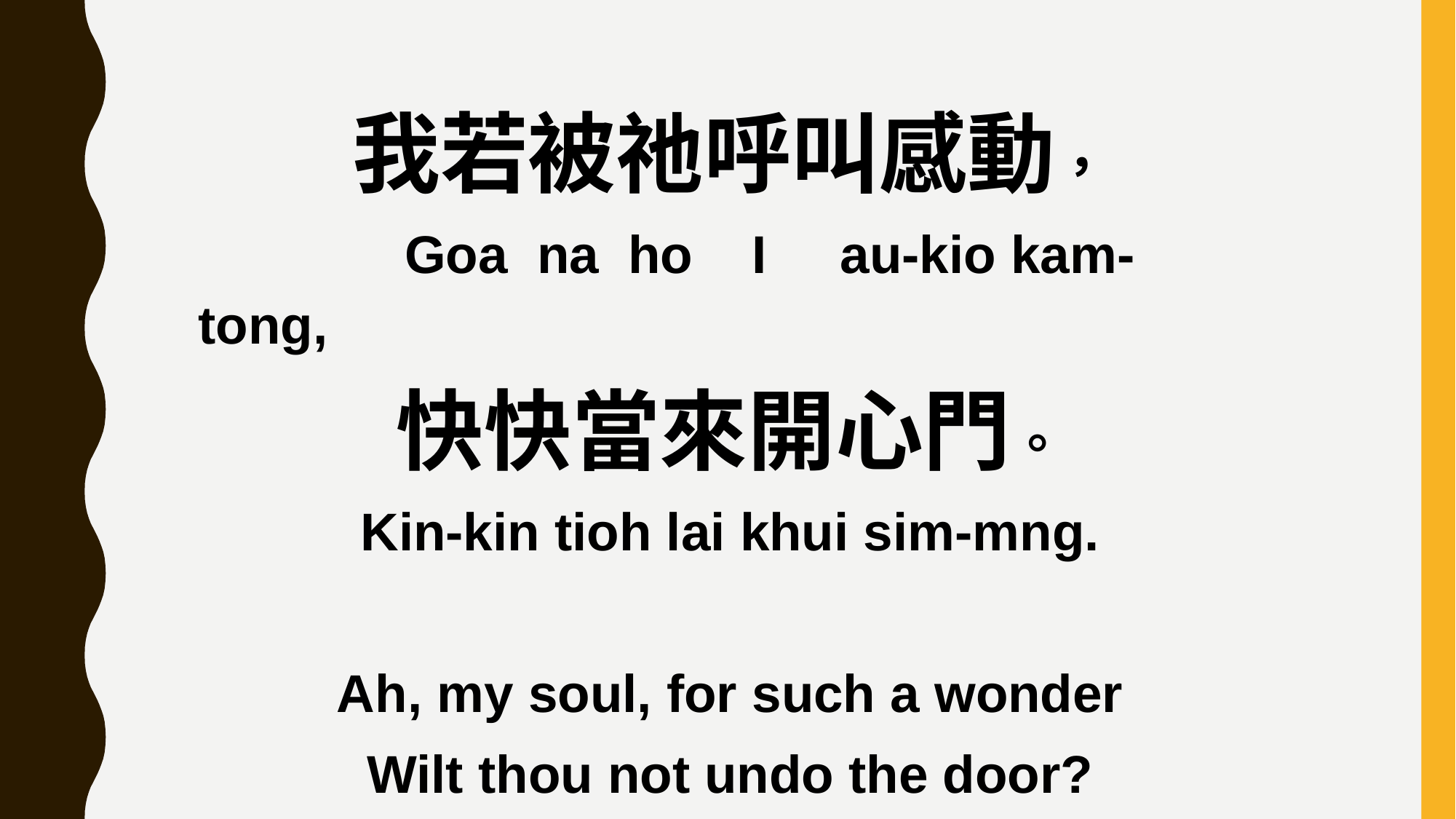

我若被祂呼叫感動，
              Goa  na  ho    I     au-kio kam-tong,
快快當來開心門。
Kin-kin tioh lai khui sim-mng.

Ah, my soul, for such a wonder
Wilt thou not undo the door?